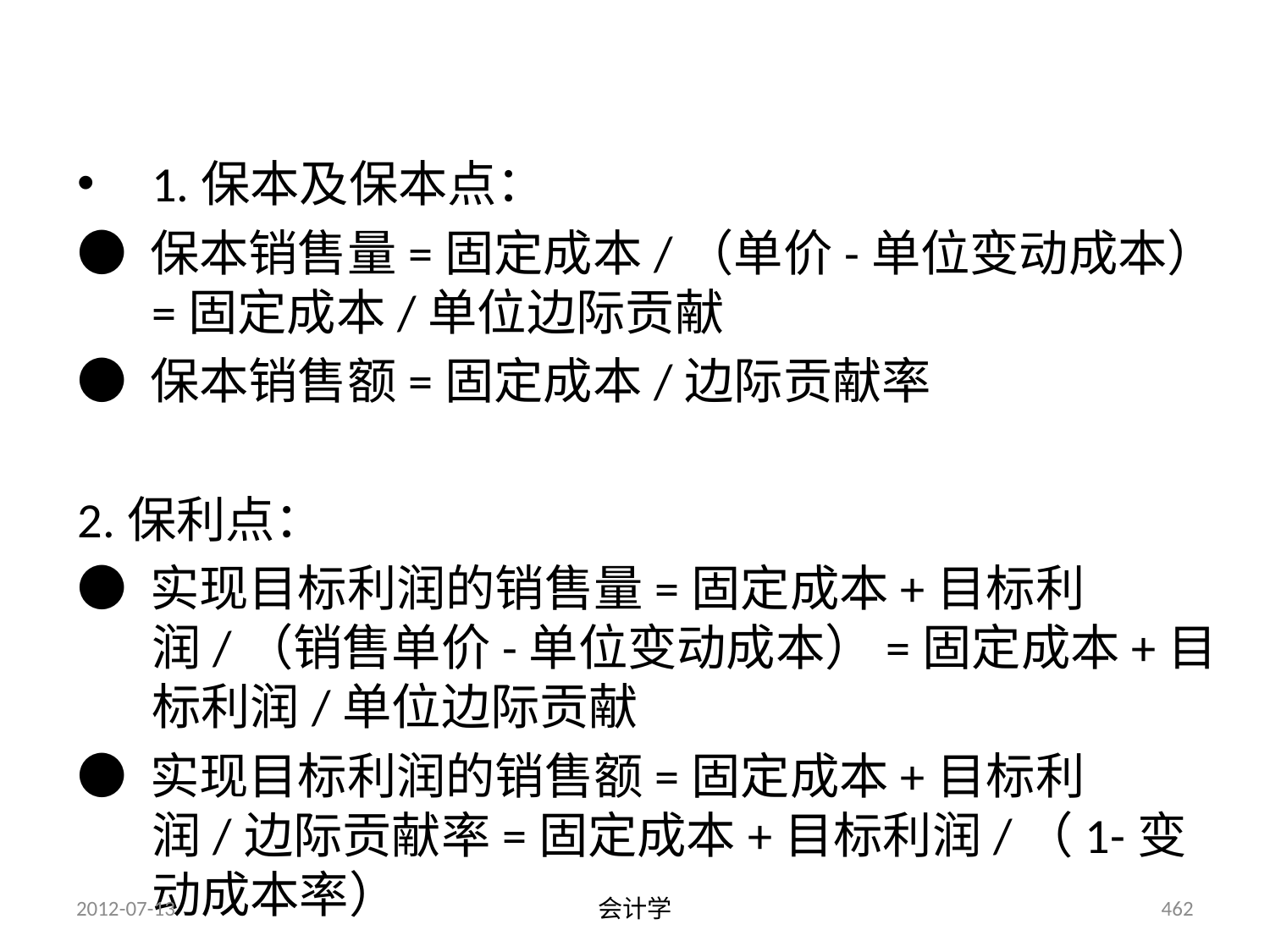

# 二、损益平衡基本分析
1.保本及保本点：
● 保本销售量=固定成本/（单价-单位变动成本）=固定成本/单位边际贡献
● 保本销售额=固定成本/边际贡献率

2.保利点：
● 实现目标利润的销售量=固定成本+目标利润/（销售单价-单位变动成本）=固定成本+目标利润/单位边际贡献
● 实现目标利润的销售额=固定成本+目标利润/边际贡献率=固定成本+目标利润/（1-变动成本率）
2012-07-13
会计学
462